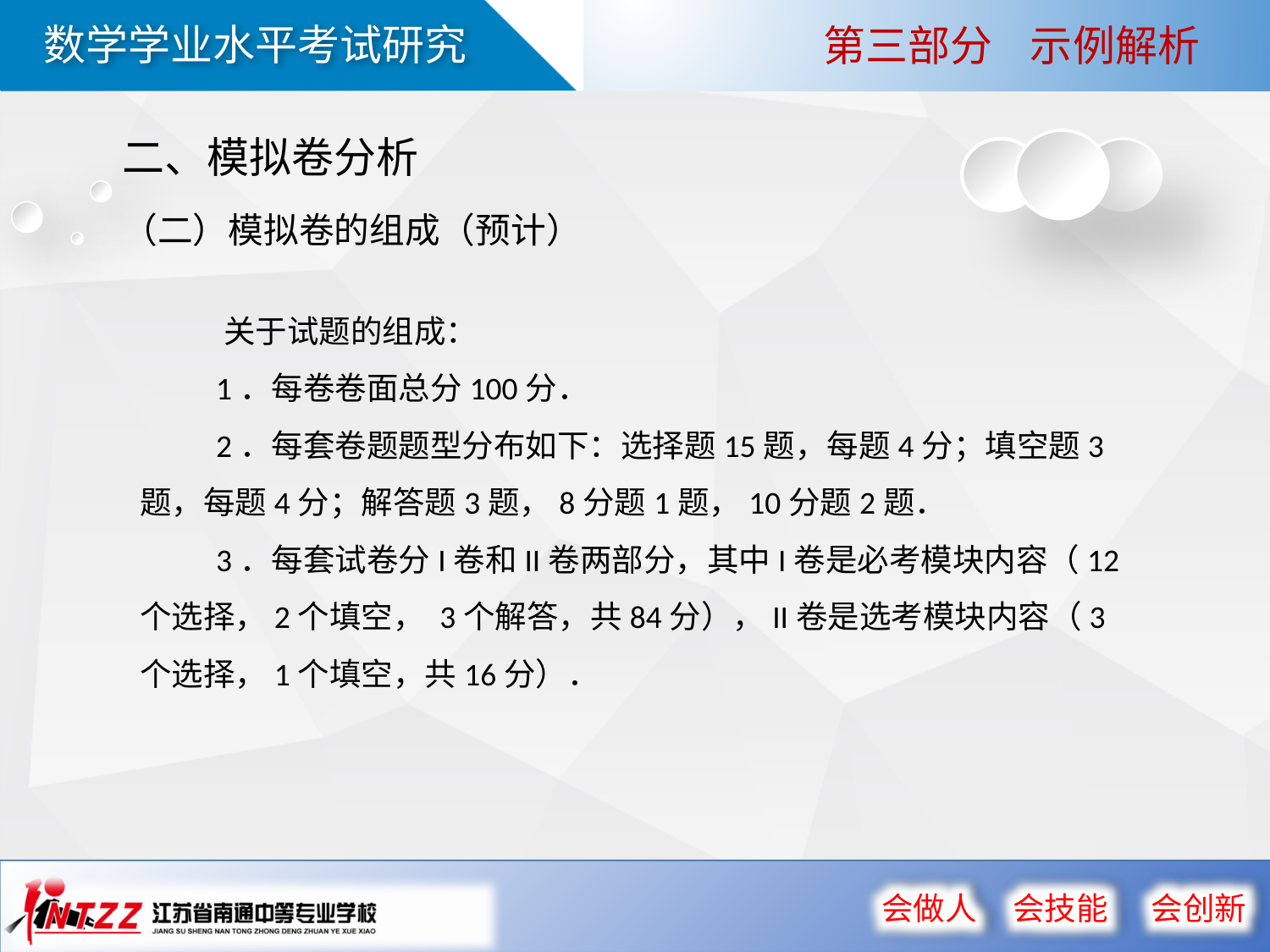

第三部分    示例解析
二、模拟卷分析

（二）模拟卷的组成（预计）

    关于试题的组成：
    1．每卷卷面总分100分．
    2．每套卷题题型分布如下：选择题15题，每题4分；填空题3题，每题4分；解答题3题，8分题1题，10分题2题．
    3．每套试卷分I卷和II卷两部分，其中I卷是必考模块内容（12个选择，2个填空， 3个解答，共84分），II卷是选考模块内容（3个选择，1个填空，共16分）．